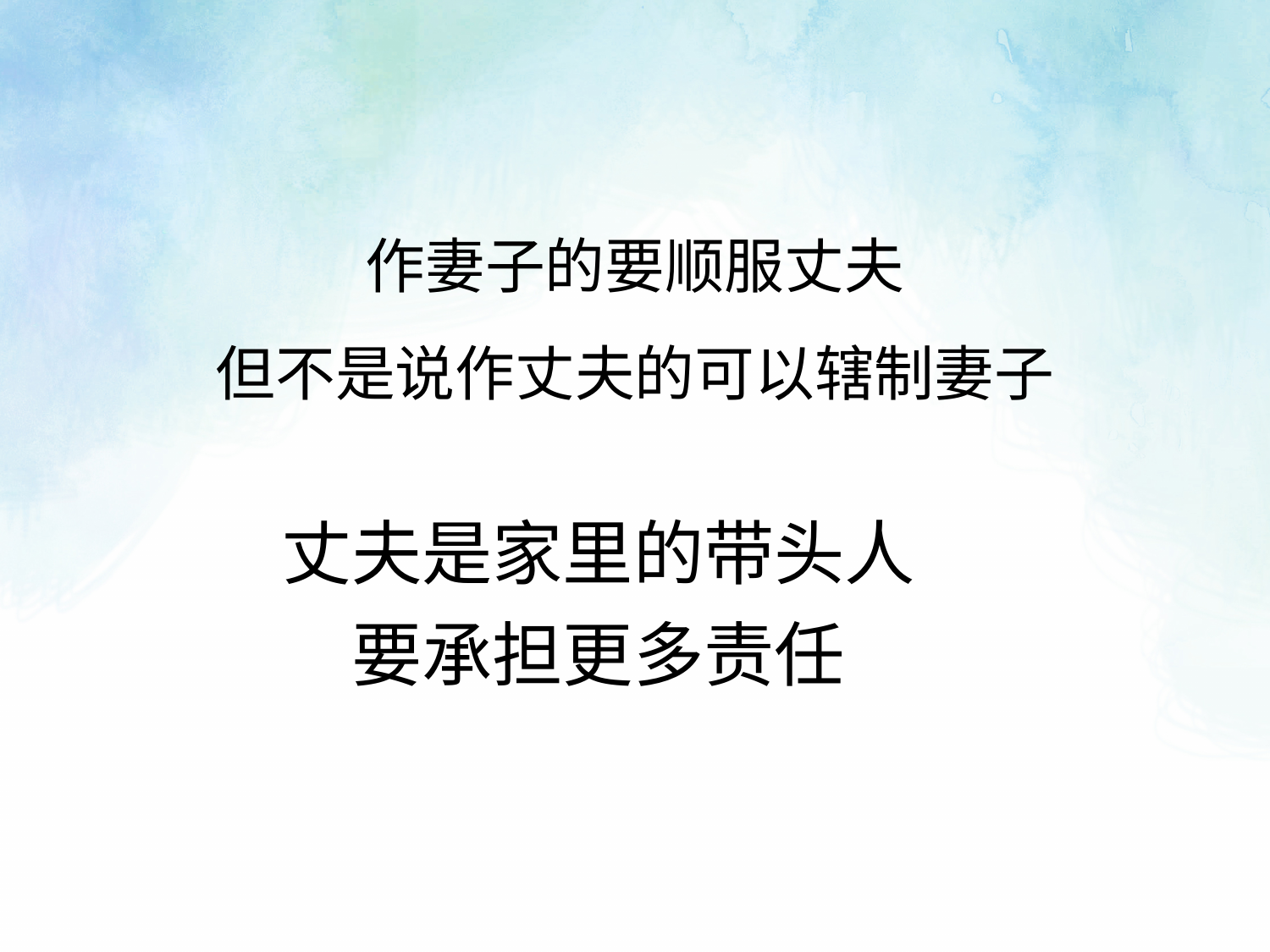

作妻子的要顺服丈夫
但不是说作丈夫的可以辖制妻子
丈夫是家里的带头人
要承担更多责任